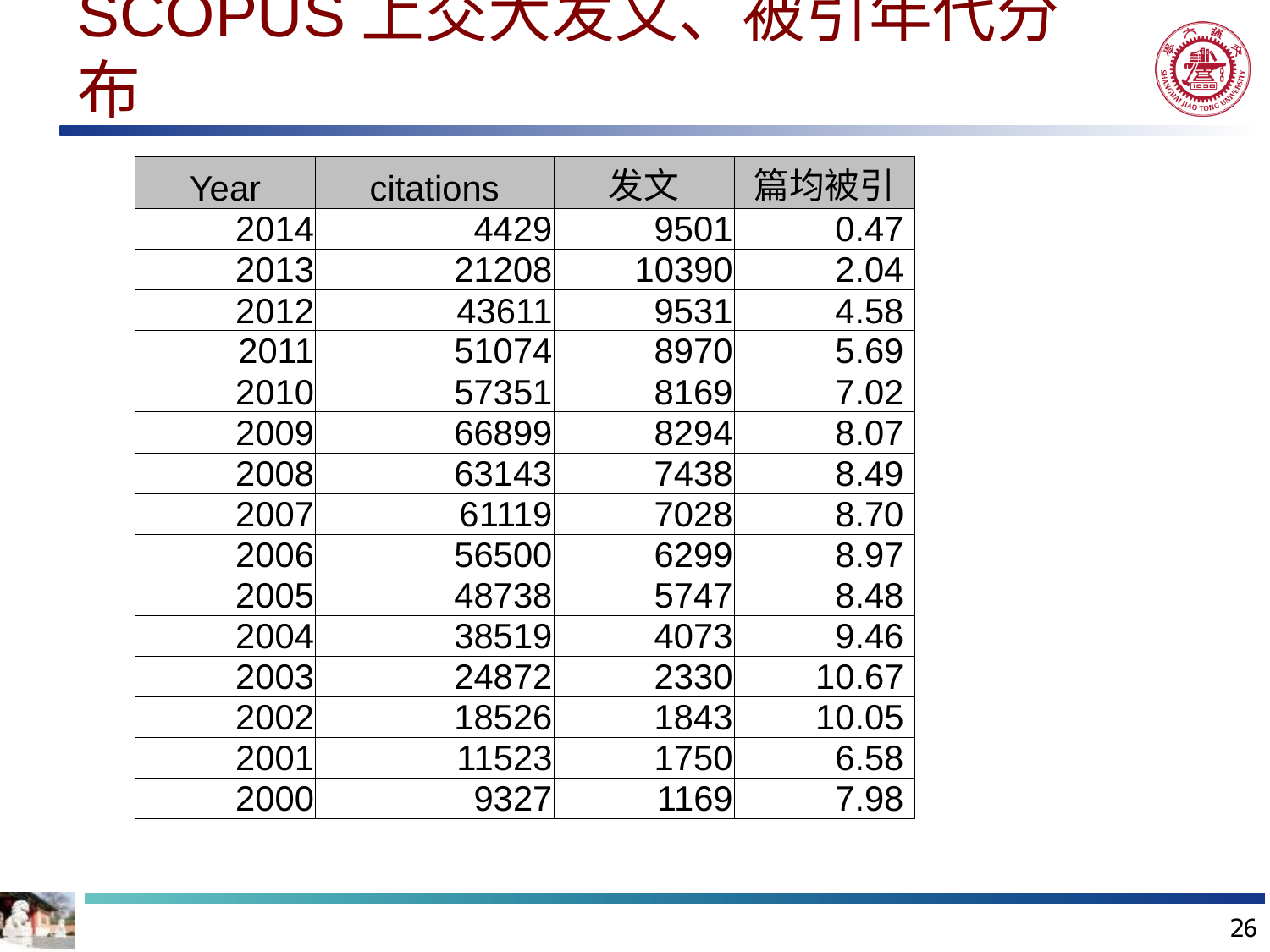

# SCOPUS上交大发文、被引年代分布
| Year | citations | 发文 | 篇均被引 |
| --- | --- | --- | --- |
| 2014 | 4429 | 9501 | 0.47 |
| 2013 | 21208 | 10390 | 2.04 |
| 2012 | 43611 | 9531 | 4.58 |
| 2011 | 51074 | 8970 | 5.69 |
| 2010 | 57351 | 8169 | 7.02 |
| 2009 | 66899 | 8294 | 8.07 |
| 2008 | 63143 | 7438 | 8.49 |
| 2007 | 61119 | 7028 | 8.70 |
| 2006 | 56500 | 6299 | 8.97 |
| 2005 | 48738 | 5747 | 8.48 |
| 2004 | 38519 | 4073 | 9.46 |
| 2003 | 24872 | 2330 | 10.67 |
| 2002 | 18526 | 1843 | 10.05 |
| 2001 | 11523 | 1750 | 6.58 |
| 2000 | 9327 | 1169 | 7.98 |
26